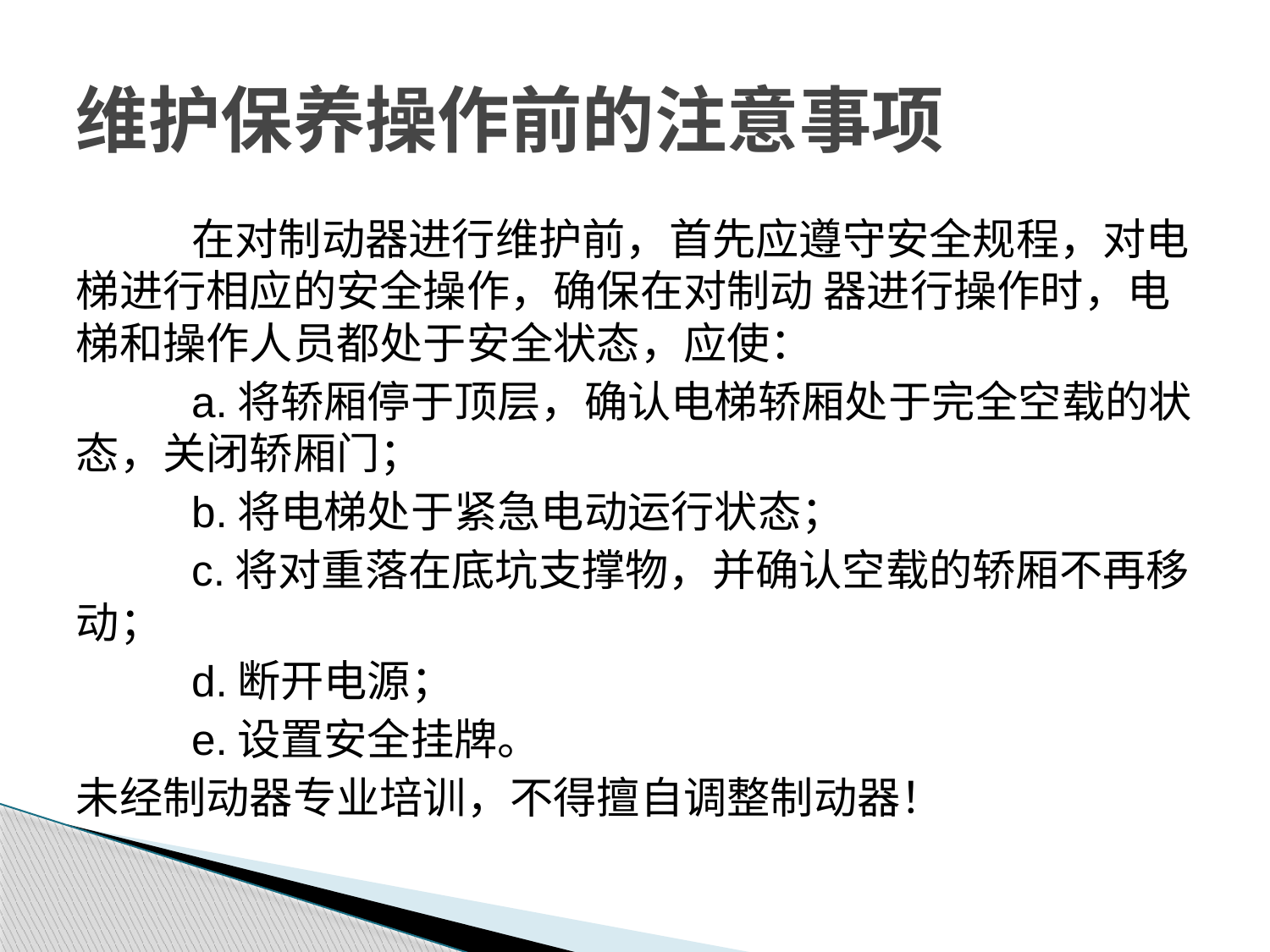

# 维护保养操作前的注意事项
	在对制动器进行维护前，首先应遵守安全规程，对电梯进行相应的安全操作，确保在对制动 器进行操作时，电梯和操作人员都处于安全状态，应使：
		a.将轿厢停于顶层，确认电梯轿厢处于完全空载的状态，关闭轿厢门；
		b.将电梯处于紧急电动运行状态；
		c.将对重落在底坑支撑物，并确认空载的轿厢不再移动；
		d.断开电源；
		e.设置安全挂牌。
未经制动器专业培训，不得擅自调整制动器！